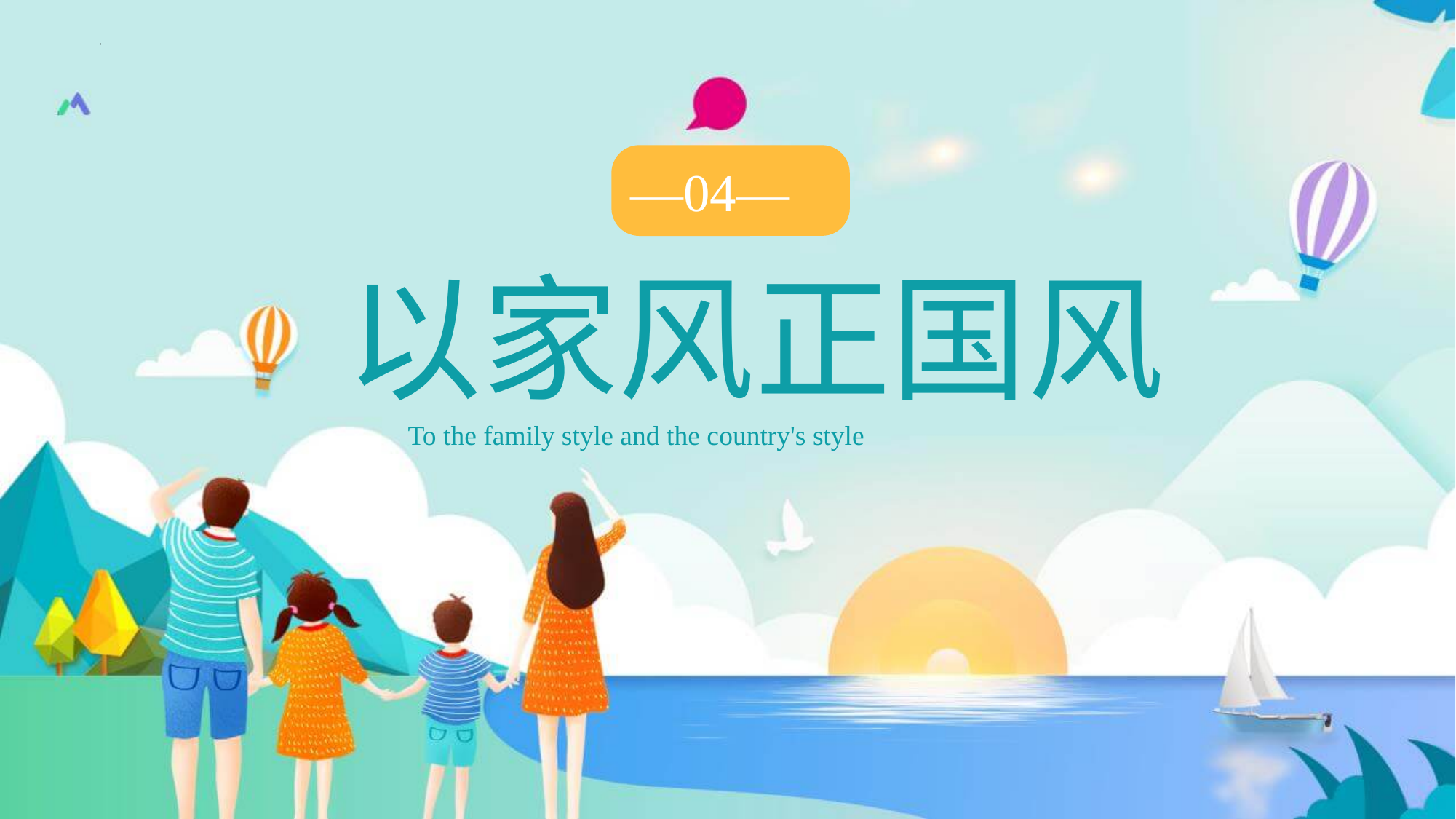

—04—
以家风正国风
To the family style and the country's style